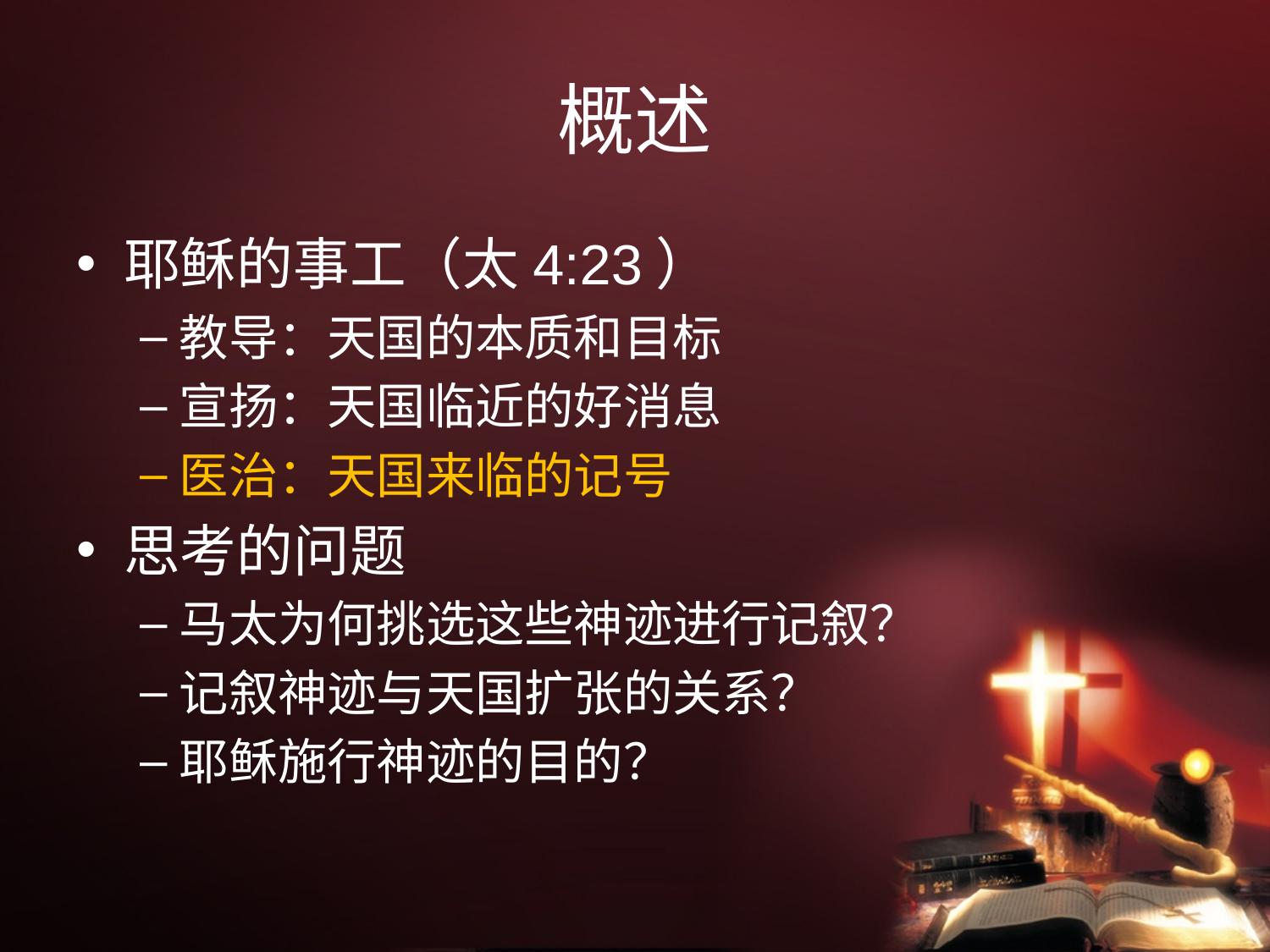

# 概述
耶稣的事工（太4:23）
教导：天国的本质和目标
宣扬：天国临近的好消息
医治：天国来临的记号
思考的问题
马太为何挑选这些神迹进行记叙？
记叙神迹与天国扩张的关系？
耶稣施行神迹的目的？